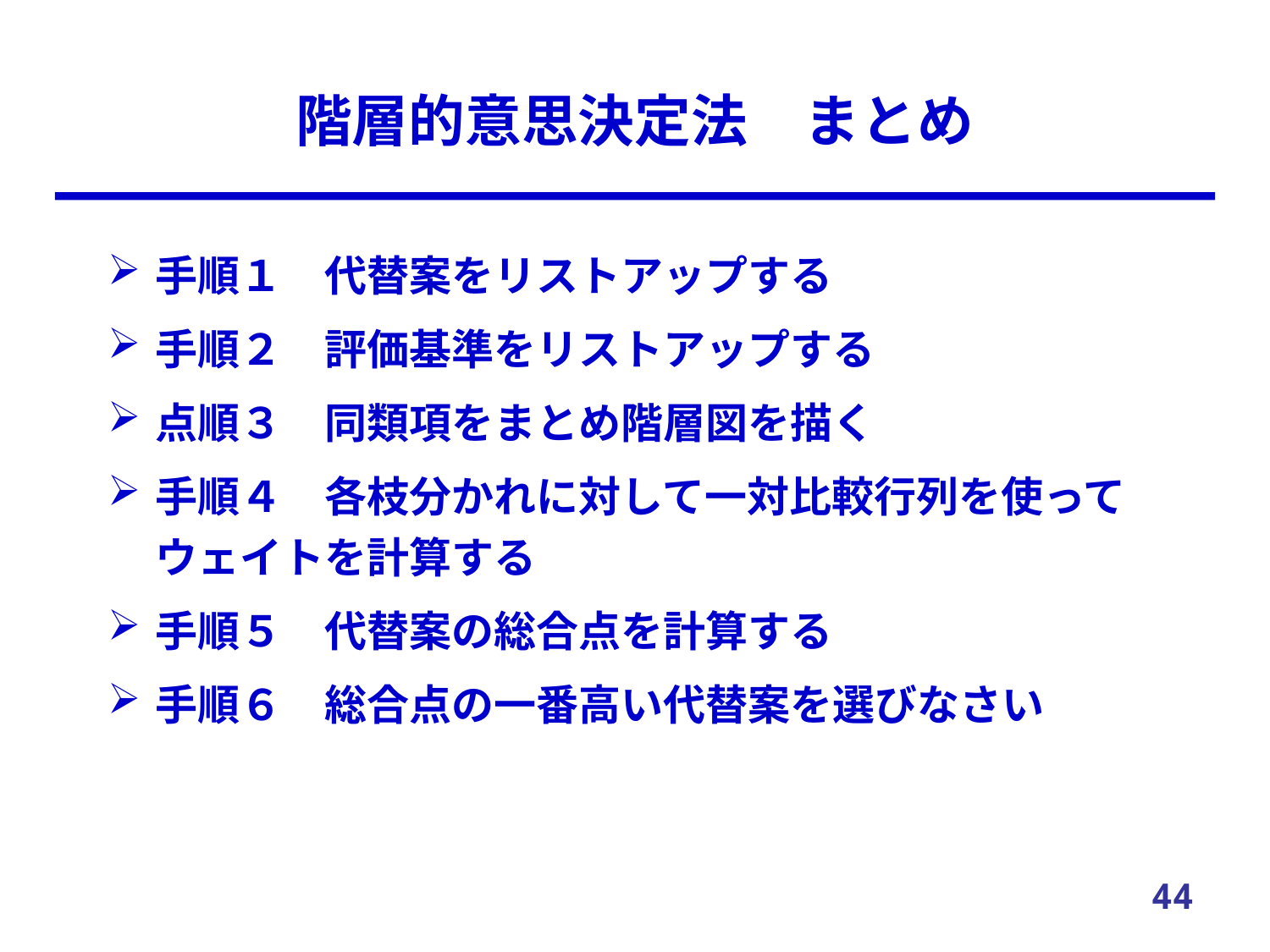

# 階層的意思決定法　まとめ
手順１　代替案をリストアップする
手順２　評価基準をリストアップする
点順３　同類項をまとめ階層図を描く
手順４　各枝分かれに対して一対比較行列を使ってウェイトを計算する
手順５　代替案の総合点を計算する
手順６　総合点の一番高い代替案を選びなさい
44